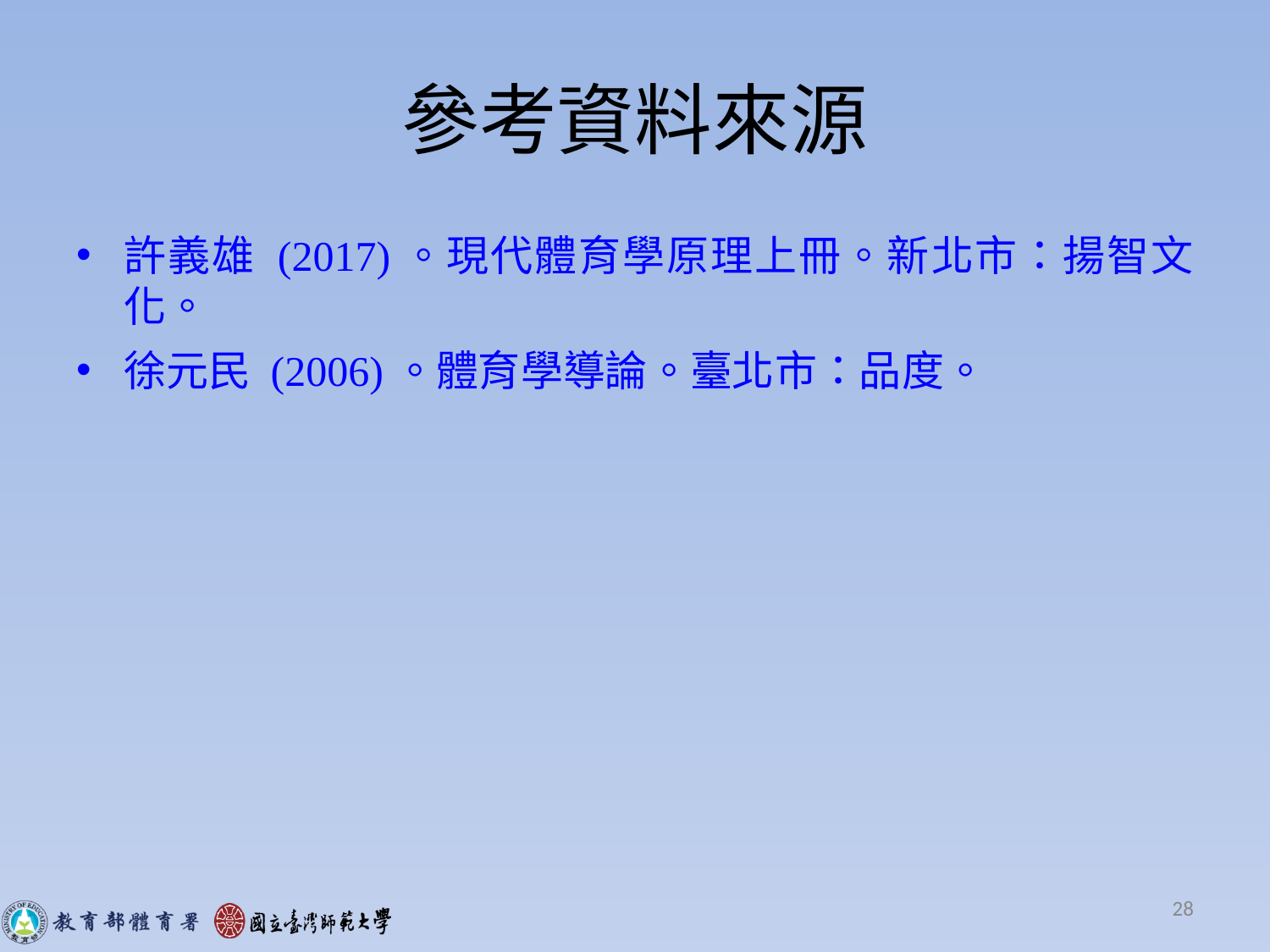

# 參考資料來源
許義雄 (2017)。現代體育學原理上冊。新北市：揚智文化。
徐元民 (2006)。體育學導論。臺北市：品度。

28